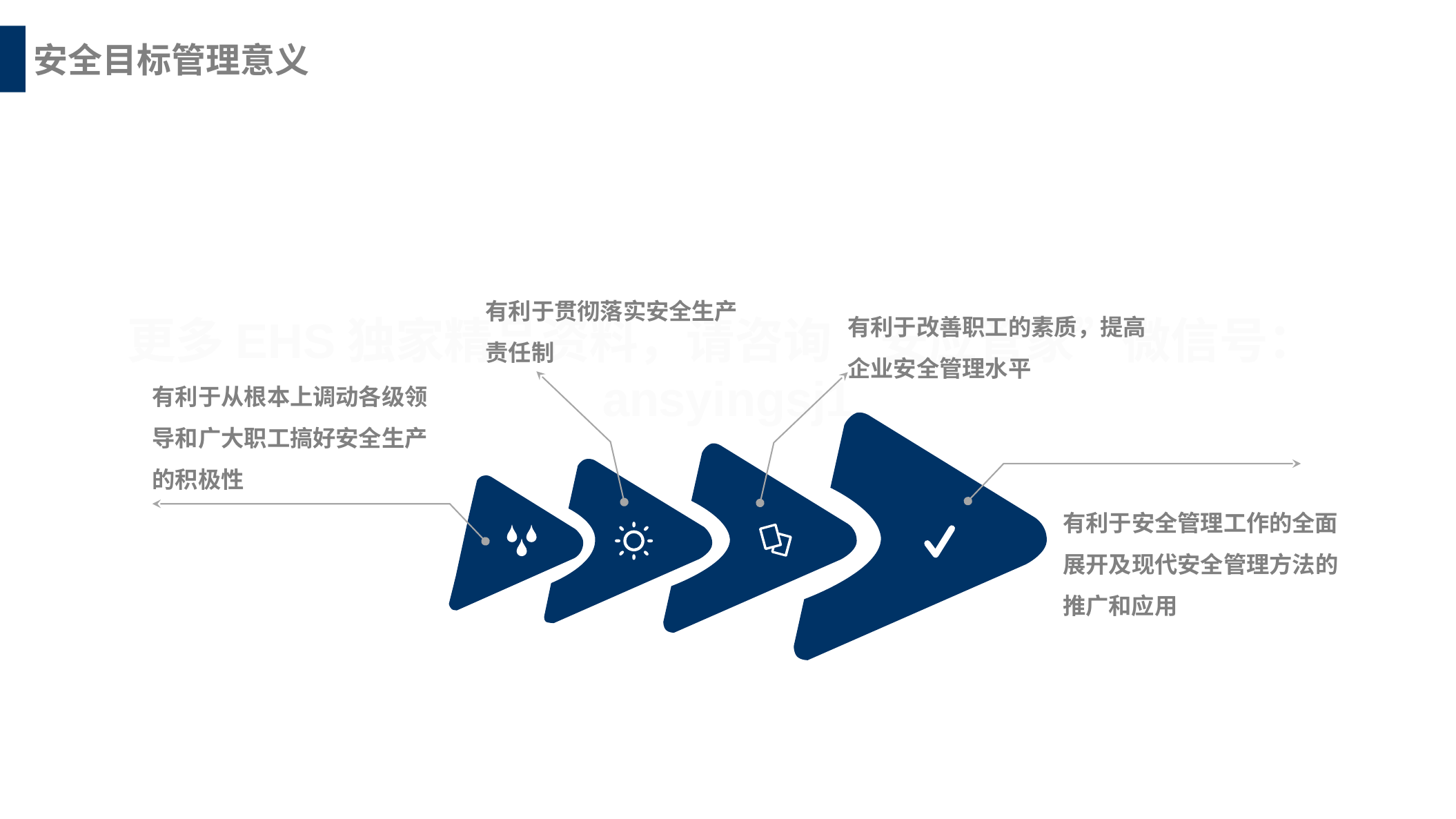

安全目标管理意义
有利于贯彻落实安全生产责任制
有利于改善职工的素质，提高企业安全管理水平
有利于从根本上调动各级领导和广大职工搞好安全生产的积极性

有利于安全管理工作的全面展开及现代安全管理方法的推广和应用